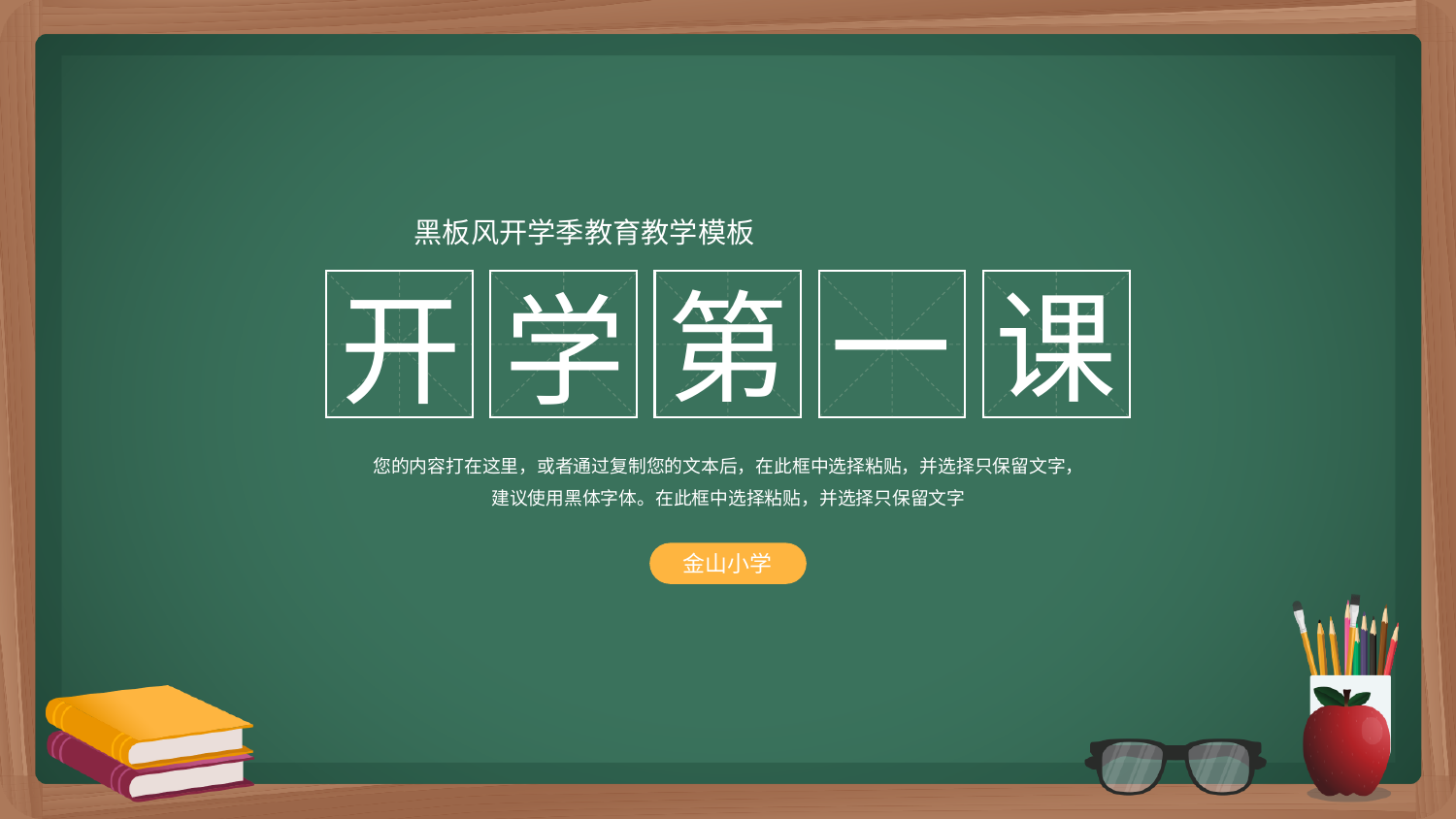

黑板风开学季教育教学模板
第
一
课
开
学

您的内容打在这里，或者通过复制您的文本后，在此框中选择粘贴，并选择只保留文字，
建议使用黑体字体。在此框中选择粘贴，并选择只保留文字
金山小学